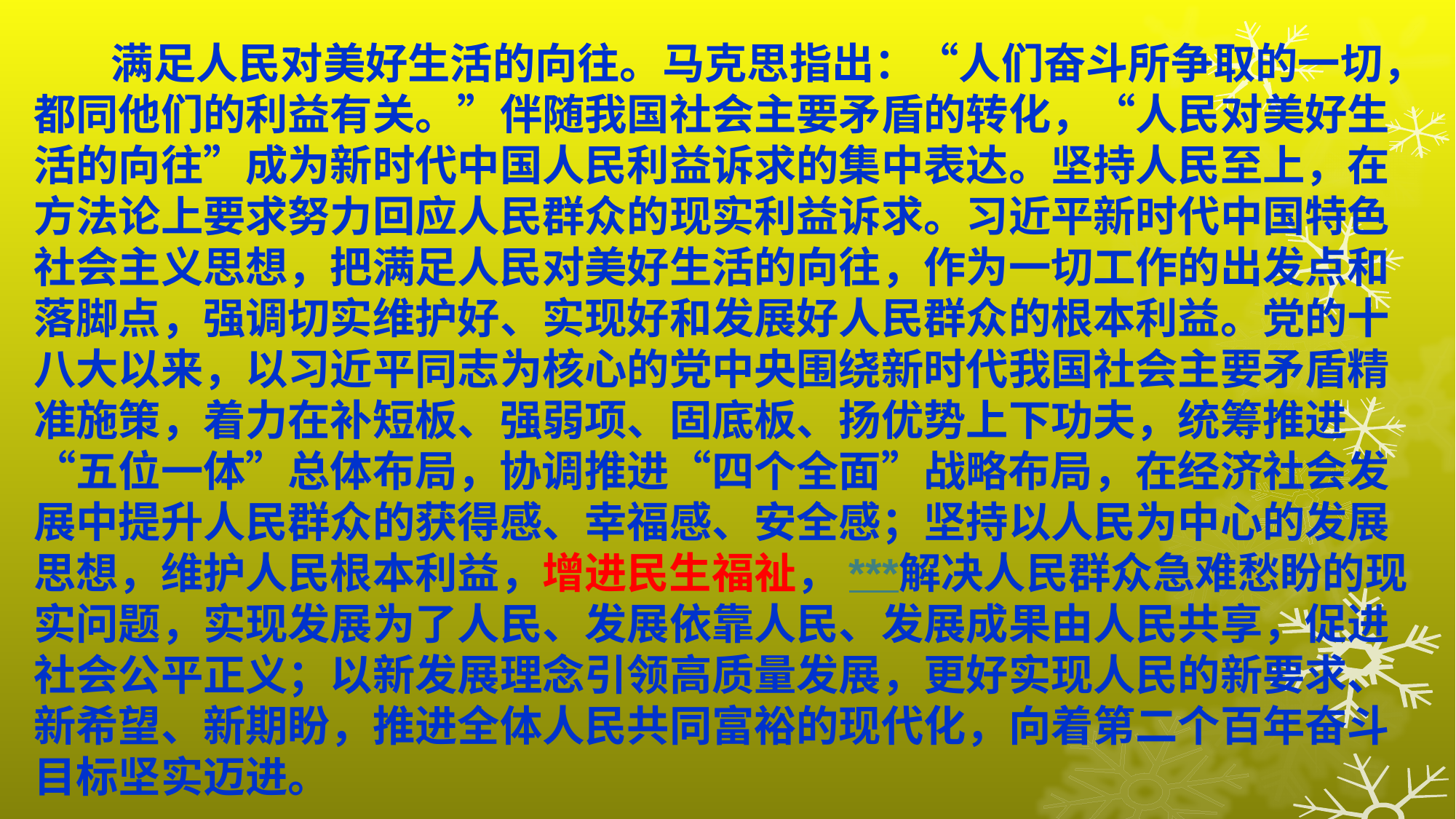

满足人民对美好生活的向往。马克思指出：“人们奋斗所争取的一切，都同他们的利益有关。”伴随我国社会主要矛盾的转化，“人民对美好生活的向往”成为新时代中国人民利益诉求的集中表达。坚持人民至上，在方法论上要求努力回应人民群众的现实利益诉求。习近平新时代中国特色社会主义思想，把满足人民对美好生活的向往，作为一切工作的出发点和落脚点，强调切实维护好、实现好和发展好人民群众的根本利益。党的十八大以来，以习近平同志为核心的党中央围绕新时代我国社会主要矛盾精准施策，着力在补短板、强弱项、固底板、扬优势上下功夫，统筹推进“五位一体”总体布局，协调推进“四个全面”战略布局，在经济社会发展中提升人民群众的获得感、幸福感、安全感；坚持以人民为中心的发展思想，维护人民根本利益，增进民生福祉，***解决人民群众急难愁盼的现实问题，实现发展为了人民、发展依靠人民、发展成果由人民共享，促进社会公平正义；以新发展理念引领高质量发展，更好实现人民的新要求、新希望、新期盼，推进全体人民共同富裕的现代化，向着第二个百年奋斗目标坚实迈进。